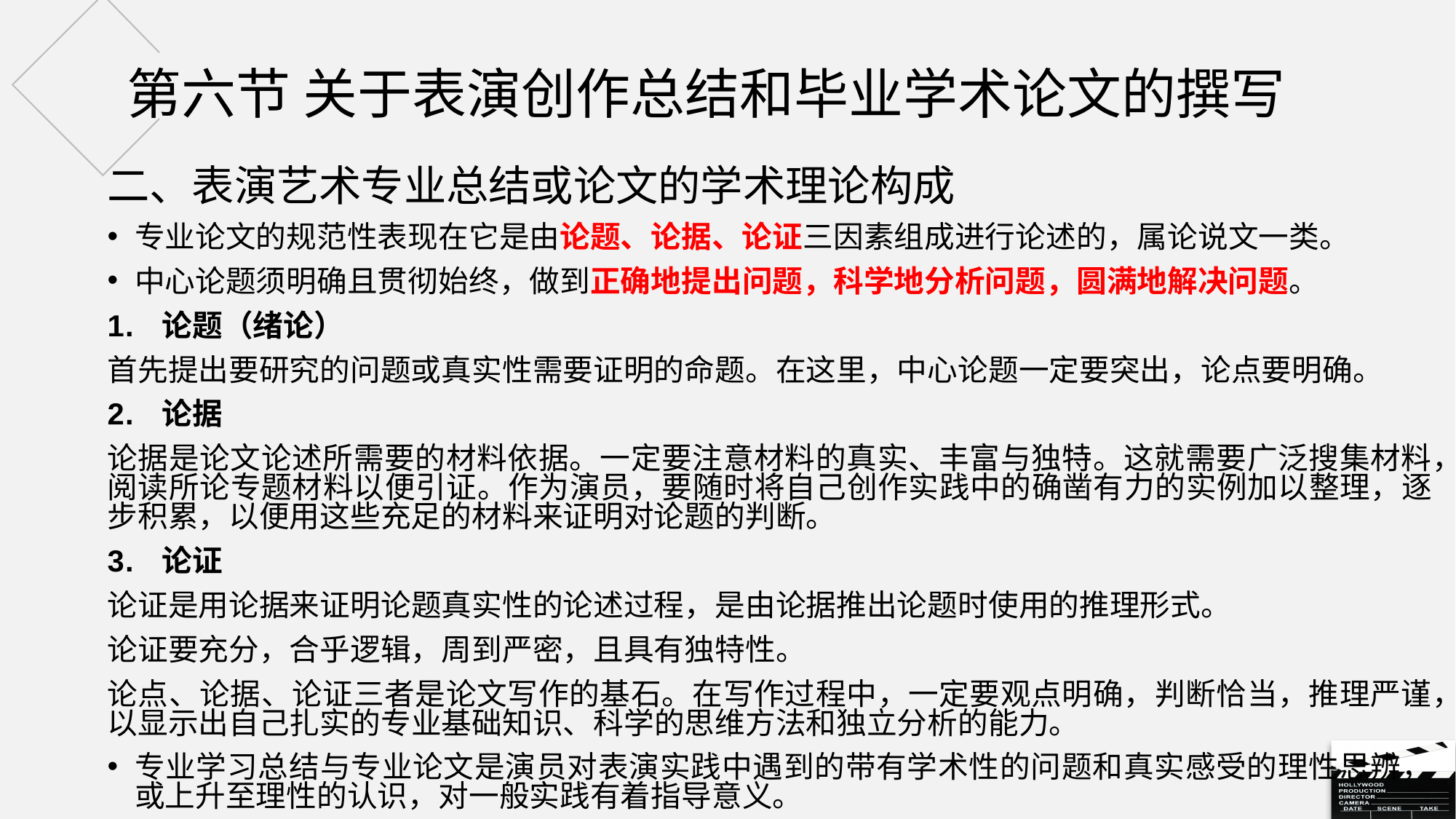

# 第六节 关于表演创作总结和毕业学术论文的撰写
二、表演艺术专业总结或论文的学术理论构成
专业论文的规范性表现在它是由论题、论据、论证三因素组成进行论述的，属论说文一类。
中心论题须明确且贯彻始终，做到正确地提出问题，科学地分析问题，圆满地解决问题。
论题（绪论）
首先提出要研究的问题或真实性需要证明的命题。在这里，中心论题一定要突出，论点要明确。
论据
论据是论文论述所需要的材料依据。一定要注意材料的真实、丰富与独特。这就需要广泛搜集材料，阅读所论专题材料以便引证。作为演员，要随时将自己创作实践中的确凿有力的实例加以整理，逐步积累，以便用这些充足的材料来证明对论题的判断。
论证
论证是用论据来证明论题真实性的论述过程，是由论据推出论题时使用的推理形式。
论证要充分，合乎逻辑，周到严密，且具有独特性。
论点、论据、论证三者是论文写作的基石。在写作过程中，一定要观点明确，判断恰当，推理严谨，以显示出自己扎实的专业基础知识、科学的思维方法和独立分析的能力。
专业学习总结与专业论文是演员对表演实践中遇到的带有学术性的问题和真实感受的理性思辨，或上升至理性的认识，对一般实践有着指导意义。